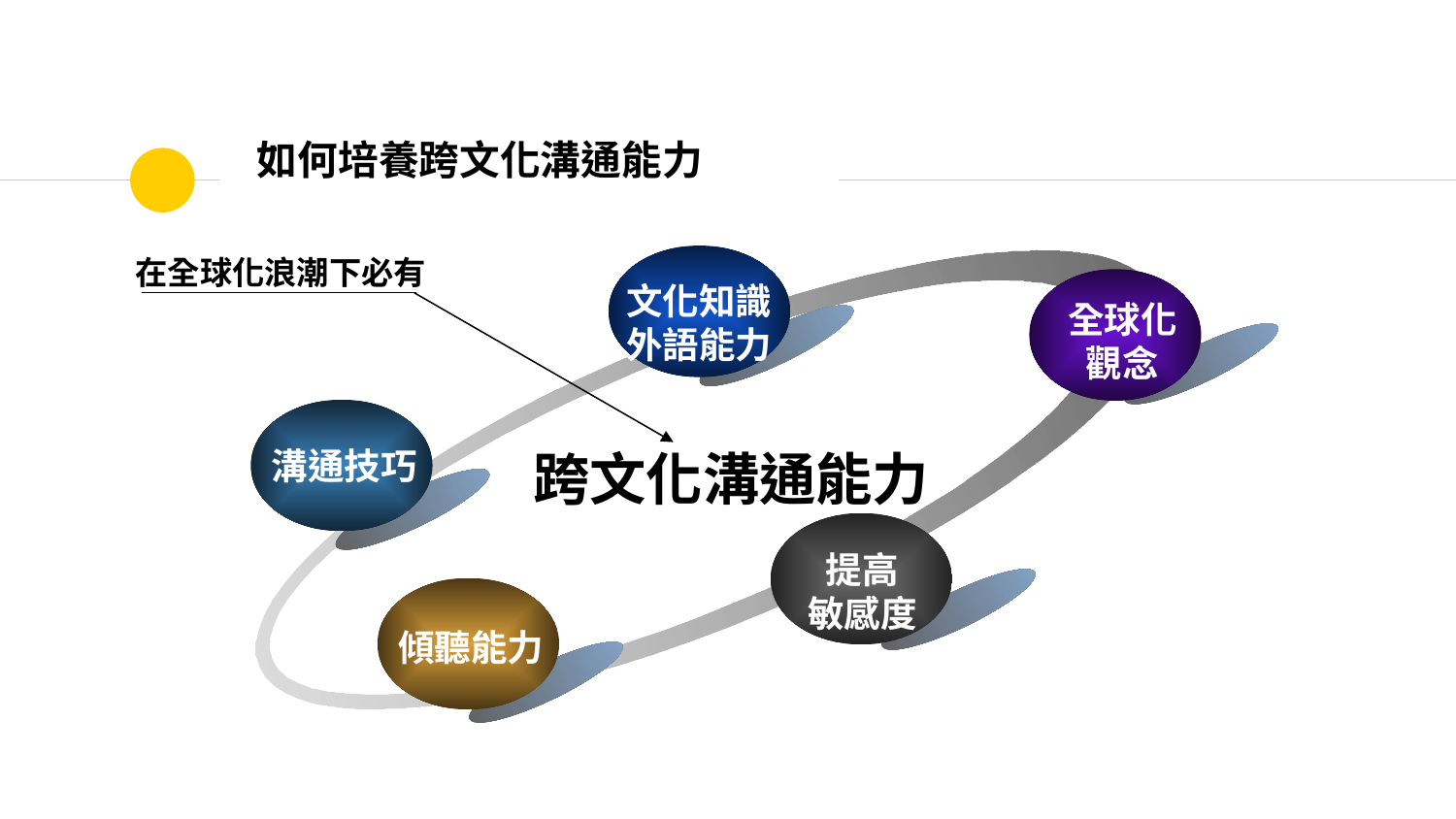

# 如何培養跨文化溝通能力
在全球化浪潮下必有

文化知識
外語能力
全球化
觀念

溝通技巧
跨文化溝通能力

提高
敏感度

傾聽能力